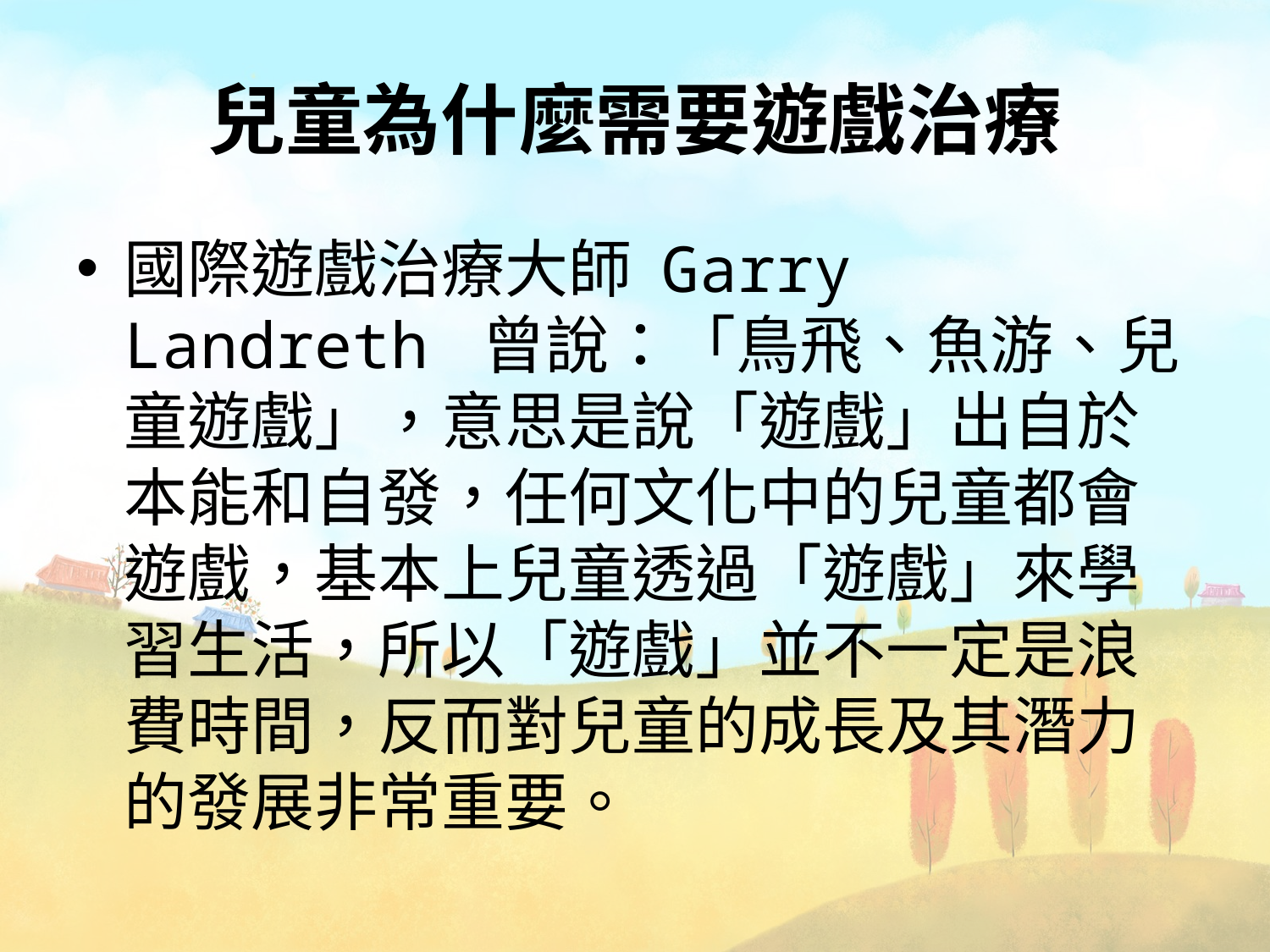

# 兒童為什麼需要遊戲治療
國際遊戲治療大師 Garry Landreth 曾說：「鳥飛、魚游、兒童遊戲」，意思是說「遊戲」出自於本能和自發，任何文化中的兒童都會遊戲，基本上兒童透過「遊戲」來學習生活，所以「遊戲」並不一定是浪費時間，反而對兒童的成長及其潛力的發展非常重要。